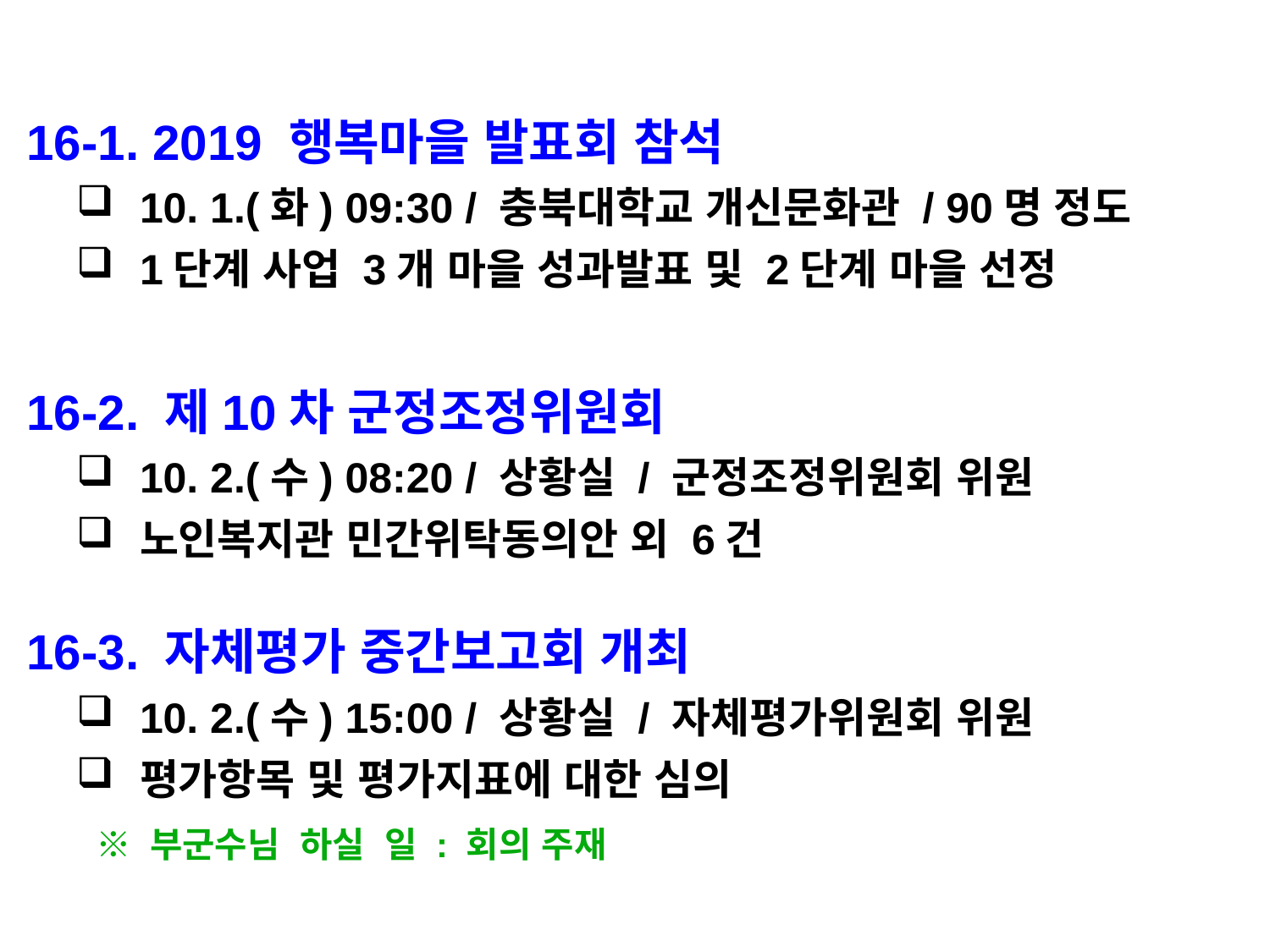

16-1. 2019 행복마을 발표회 참석
10. 1.(화) 09:30 / 충북대학교 개신문화관 / 90명 정도
1단계 사업 3개 마을 성과발표 및 2단계 마을 선정

 16-2. 제10차 군정조정위원회
10. 2.(수) 08:20 / 상황실 / 군정조정위원회 위원
노인복지관 민간위탁동의안 외 6건

 16-3. 자체평가 중간보고회 개최
10. 2.(수) 15:00 / 상황실 / 자체평가위원회 위원
평가항목 및 평가지표에 대한 심의
  ※ 부군수님  하실  일 : 회의 주재